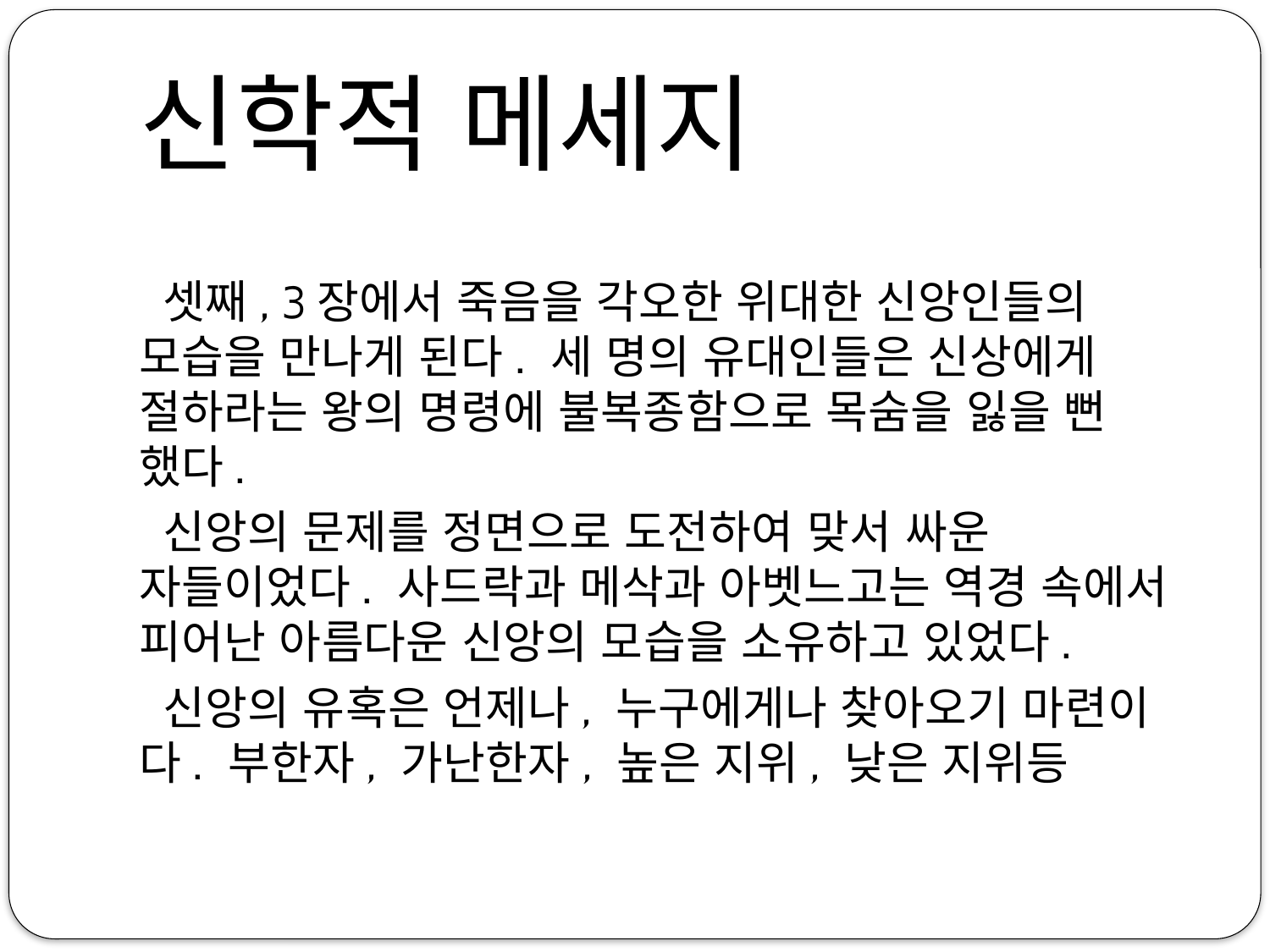

# 신학적 메세지

 셋째, 3장에서 죽음을 각오한 위대한 신앙인들의 모습을 만나게 된다. 세 명의 유대인들은 신상에게 절하라는 왕의 명령에 불복종함으로 목숨을 잃을 뻔 했다.
 신앙의 문제를 정면으로 도전하여 맞서 싸운 자들이었다. 사드락과 메삭과 아벳느고는 역경 속에서 피어난 아름다운 신앙의 모습을 소유하고 있었다.
 신앙의 유혹은 언제나, 누구에게나 찾아오기 마련이다. 부한자, 가난한자, 높은 지위, 낮은 지위등